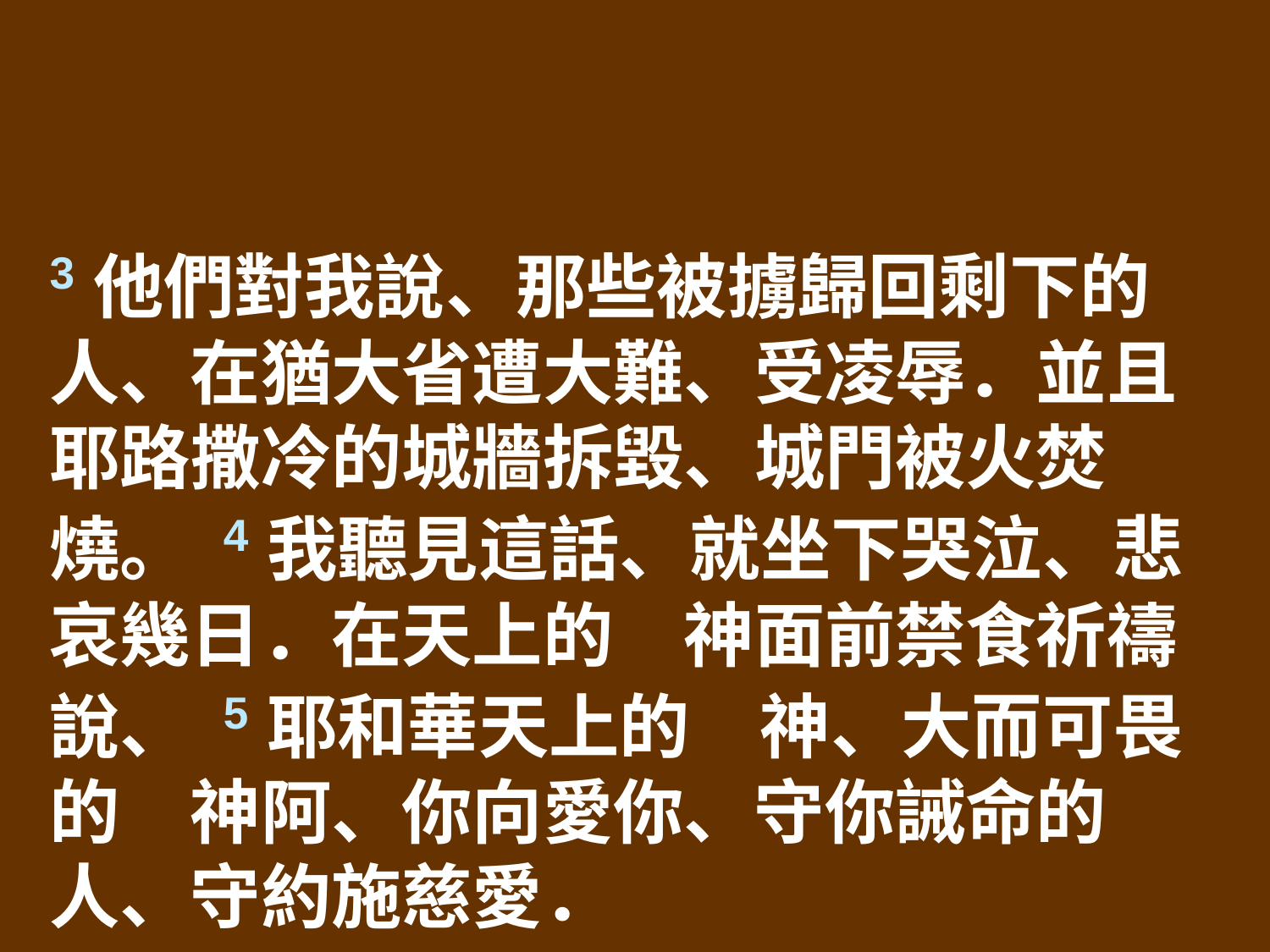

3他們對我說、那些被擄歸回剩下的人、在猶大省遭大難、受凌辱．並且耶路撒冷的城牆拆毀、城門被火焚燒。 4我聽見這話、就坐下哭泣、悲哀幾日．在天上的　神面前禁食祈禱說、 5耶和華天上的　神、大而可畏的　神阿、你向愛你、守你誡命的人、守約施慈愛．